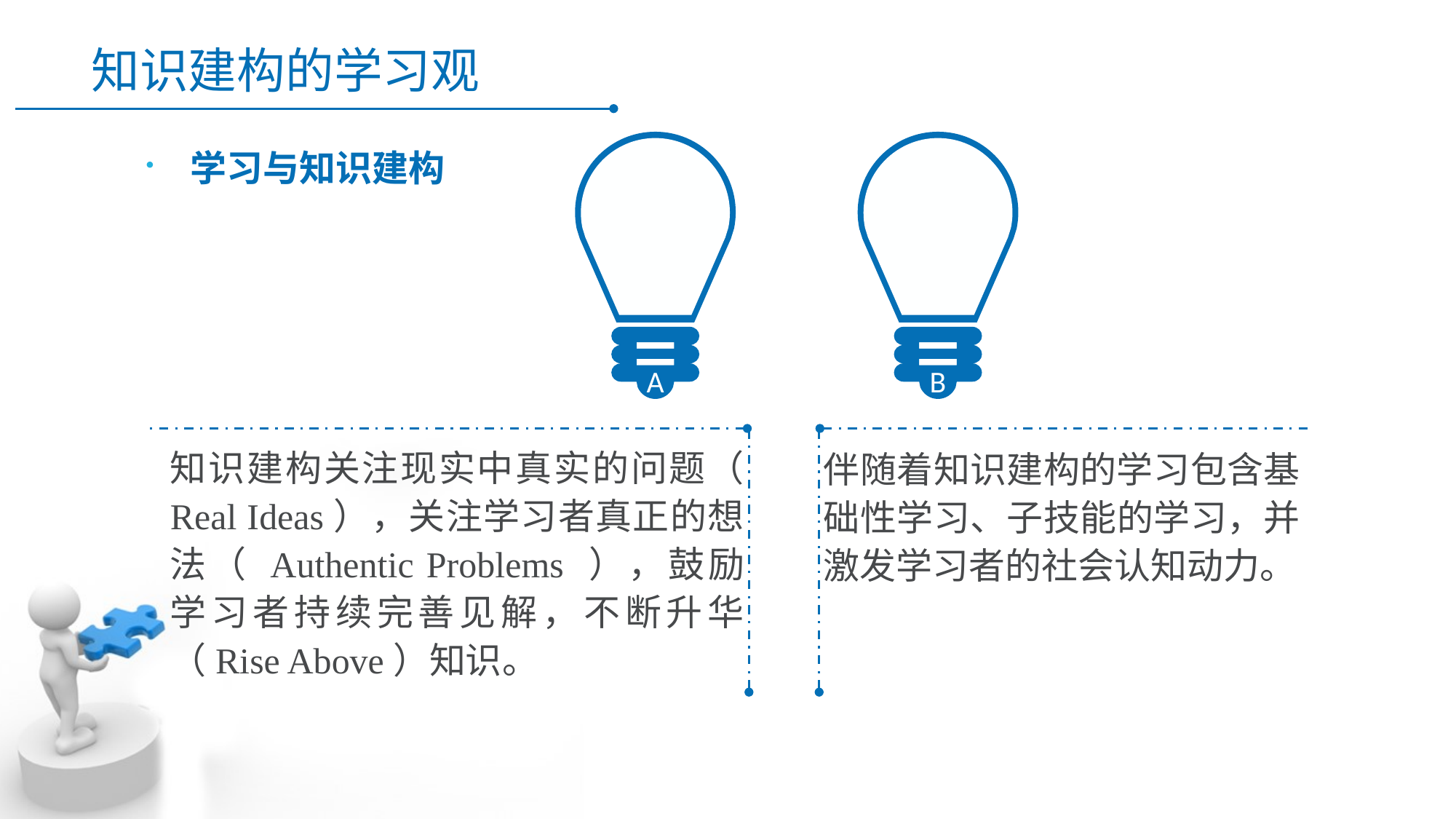

# 知识建构的学习观
A
B
学习与知识建构

知识建构关注现实中真实的问题（ Real Ideas），关注学习者真正的想法（ Authentic Problems ），鼓励学习者持续完善见解，不断升华（Rise Above）知识。
伴随着知识建构的学习包含基础性学习、子技能的学习，并激发学习者的社会认知动力。